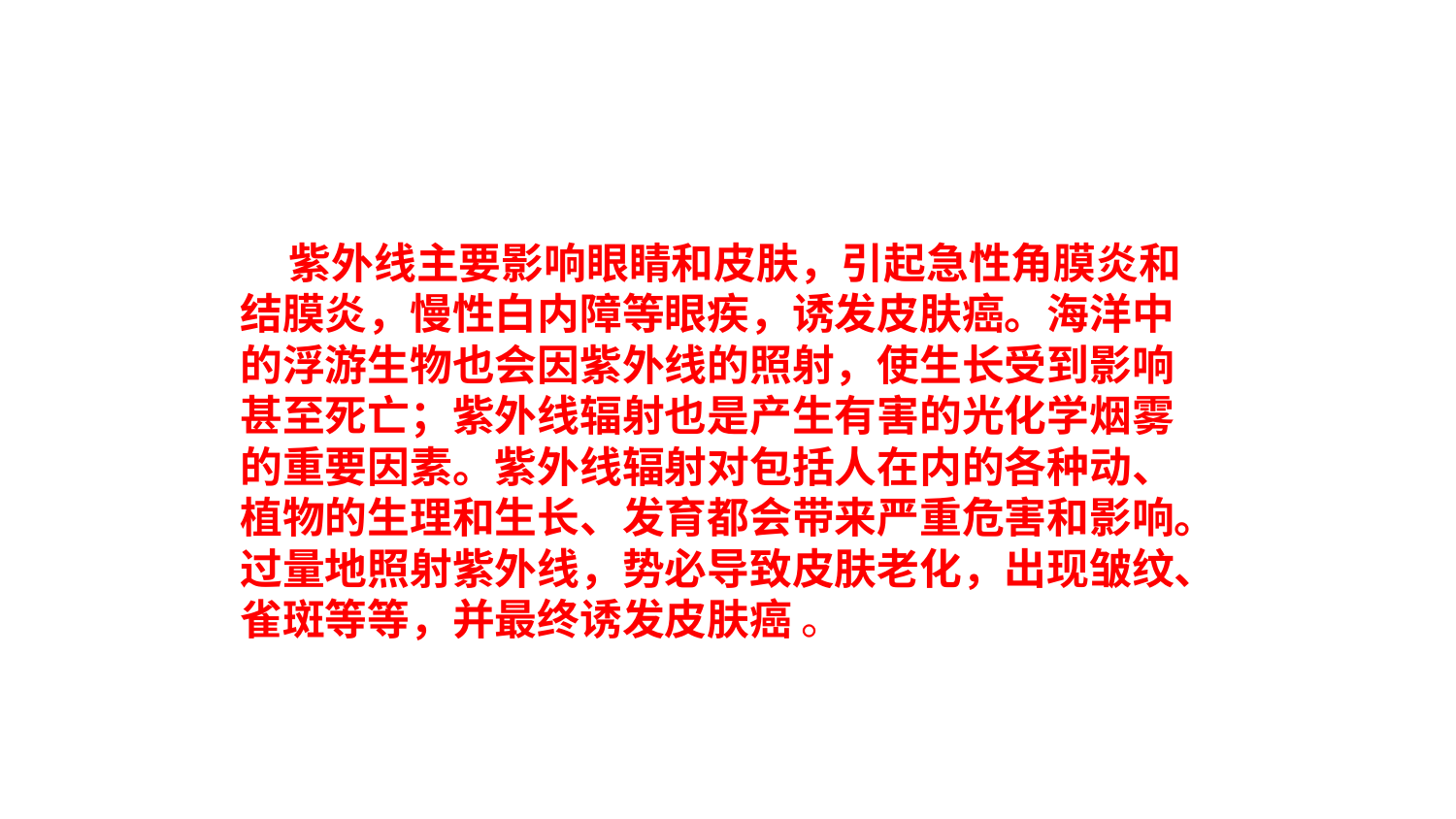

紫外线主要影响眼睛和皮肤，引起急性角膜炎和结膜炎，慢性白内障等眼疾，诱发皮肤癌。海洋中的浮游生物也会因紫外线的照射，使生长受到影响甚至死亡；紫外线辐射也是产生有害的光化学烟雾的重要因素。紫外线辐射对包括人在内的各种动、植物的生理和生长、发育都会带来严重危害和影响。过量地照射紫外线，势必导致皮肤老化，出现皱纹、雀斑等等，并最终诱发皮肤癌 。